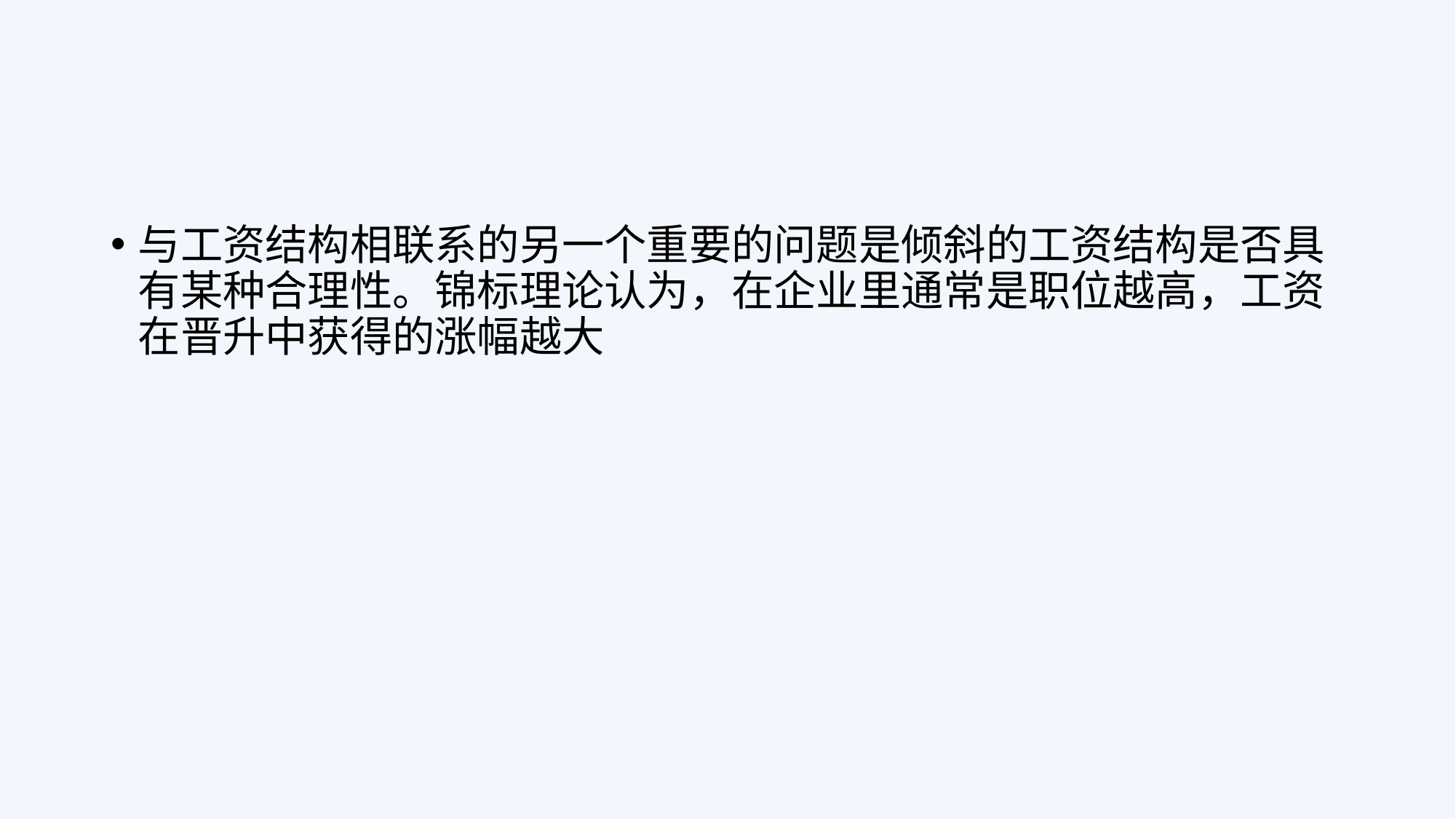

#
与工资结构相联系的另一个重要的问题是倾斜的工资结构是否具有某种合理性。锦标理论认为，在企业里通常是职位越高，工资在晋升中获得的涨幅越大